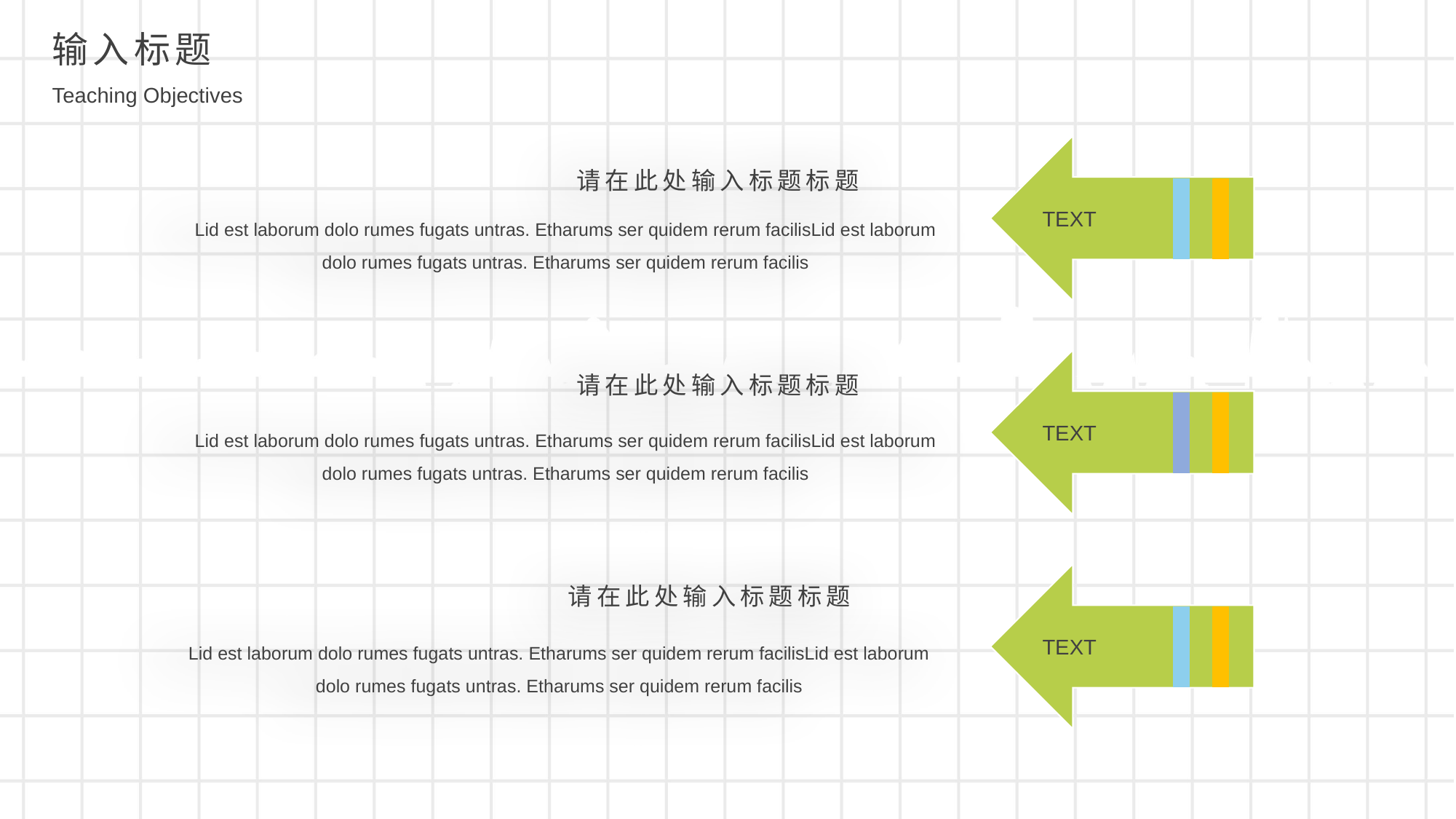

输入标题
Teaching Objectives
TEXT
请在此处输入标题标题
Lid est laborum dolo rumes fugats untras. Etharums ser quidem rerum facilisLid est laborum dolo rumes fugats untras. Etharums ser quidem rerum facilis

请在此处输入标题标题
TEXT
Lid est laborum dolo rumes fugats untras. Etharums ser quidem rerum facilisLid est laborum dolo rumes fugats untras. Etharums ser quidem rerum facilis

请在此处输入标题标题
TEXT
Lid est laborum dolo rumes fugats untras. Etharums ser quidem rerum facilisLid est laborum dolo rumes fugats untras. Etharums ser quidem rerum facilis